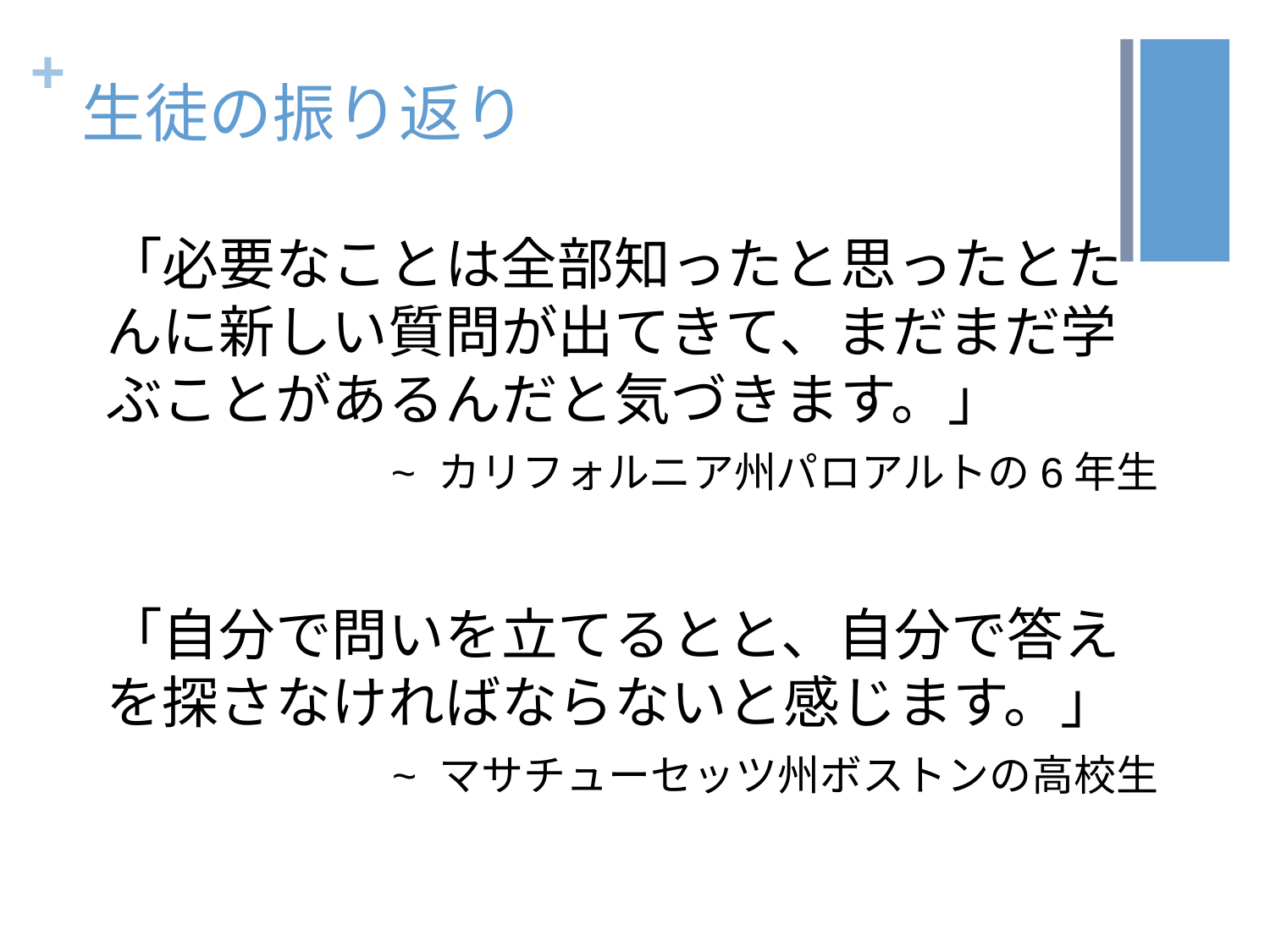

# 生徒の振り返り
「必要なことは全部知ったと思ったとたんに新しい質問が出てきて、まだまだ学ぶことがあるんだと気づきます。」
~ カリフォルニア州パロアルトの6年生

「自分で問いを立てるとと、自分で答えを探さなければならないと感じます。」
~ マサチューセッツ州ボストンの高校生